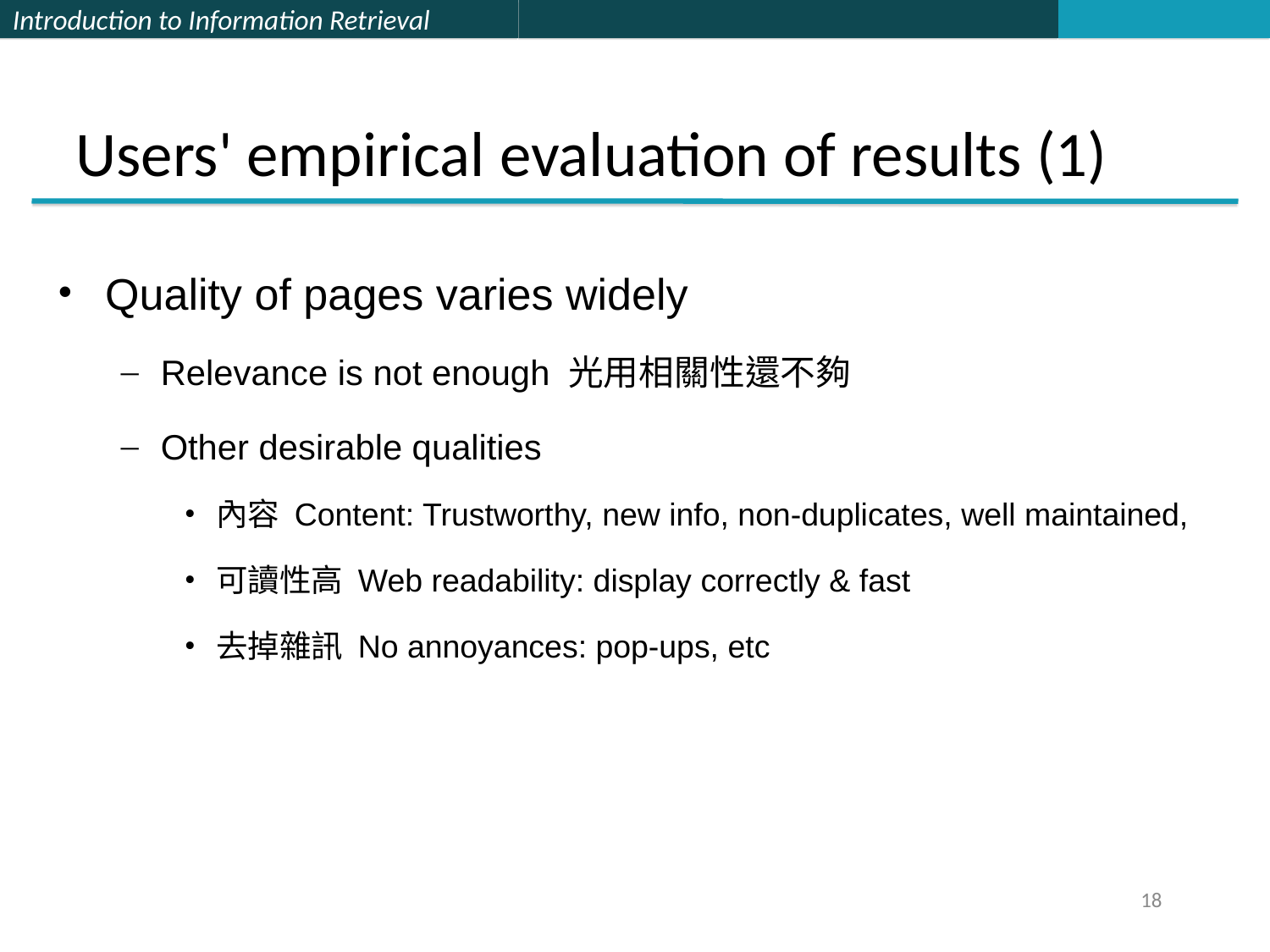

# Users' empirical evaluation of results (1)
Quality of pages varies widely
Relevance is not enough 光用相關性還不夠
Other desirable qualities
內容 Content: Trustworthy, new info, non-duplicates, well maintained,
可讀性高 Web readability: display correctly & fast
去掉雜訊 No annoyances: pop-ups, etc
18